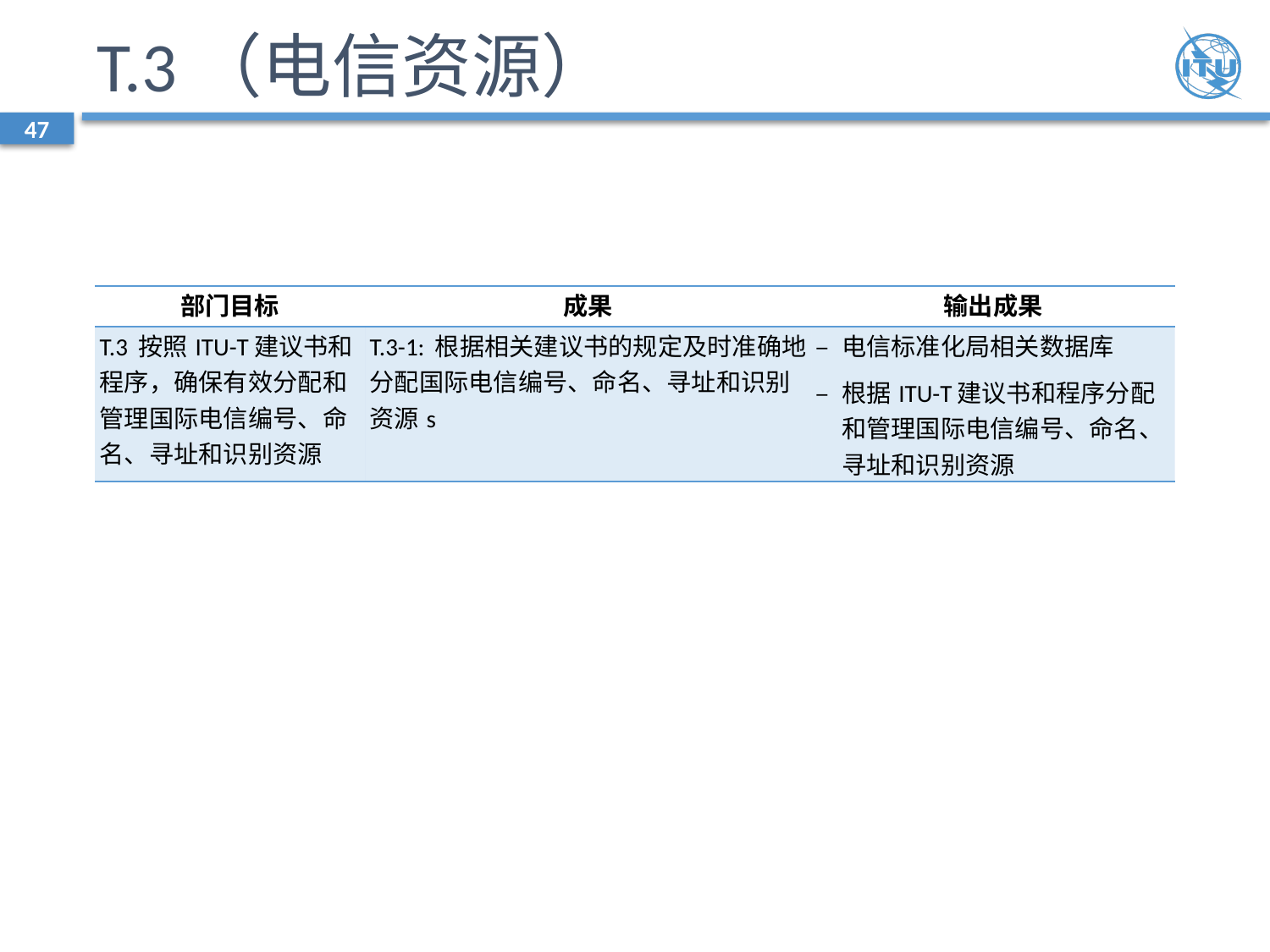

# T.3（电信资源）
47
| 部门目标 | 成果 | 输出成果 |
| --- | --- | --- |
| T.3 按照ITU-T建议书和程序，确保有效分配和管理国际电信编号、命名、寻址和识别资源 | T.3-1: 根据相关建议书的规定及时准确地分配国际电信编号、命名、寻址和识别资源s | – 电信标准化局相关数据库 – 根据ITU-T建议书和程序分配和管理国际电信编号、命名、寻址和识别资源 |